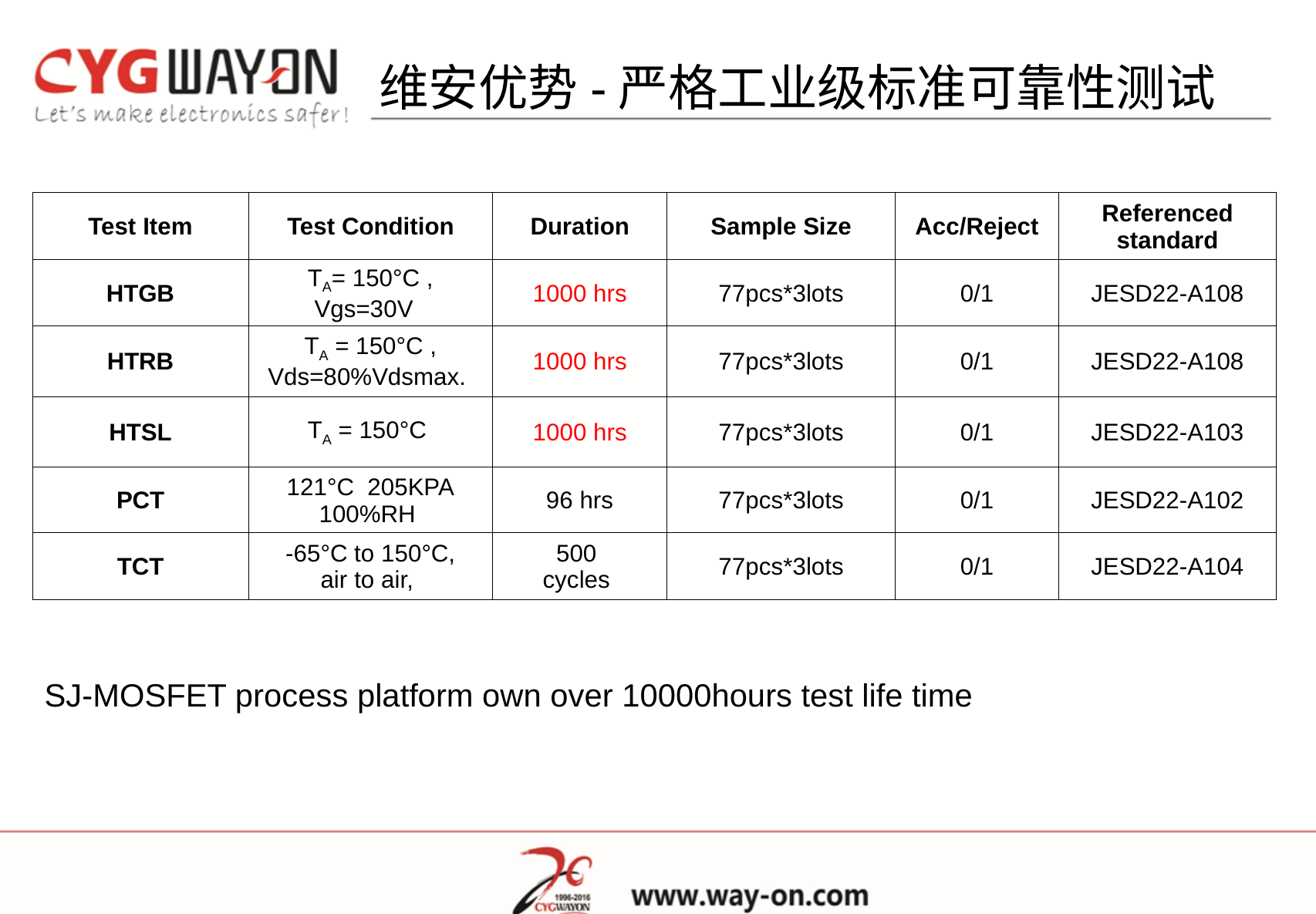

维安优势-严格工业级标准可靠性测试
| Test Item | Test Condition | Duration | Sample Size | Acc/Reject | Referenced standard |
| --- | --- | --- | --- | --- | --- |
| HTGB | TA= 150°C , Vgs=30V | 1000 hrs | 77pcs\*3lots | 0/1 | JESD22-A108 |
| HTRB | TA = 150°C , Vds=80%Vdsmax. | 1000 hrs | 77pcs\*3lots | 0/1 | JESD22-A108 |
| HTSL | TA = 150°C | 1000 hrs | 77pcs\*3lots | 0/1 | JESD22-A103 |
| PCT | 121°C 205KPA 100%RH | 96 hrs | 77pcs\*3lots | 0/1 | JESD22-A102 |
| TCT | -65°C to 150°C, air to air, | 500 cycles | 77pcs\*3lots | 0/1 | JESD22-A104 |
SJ-MOSFET process platform own over 10000hours test life time